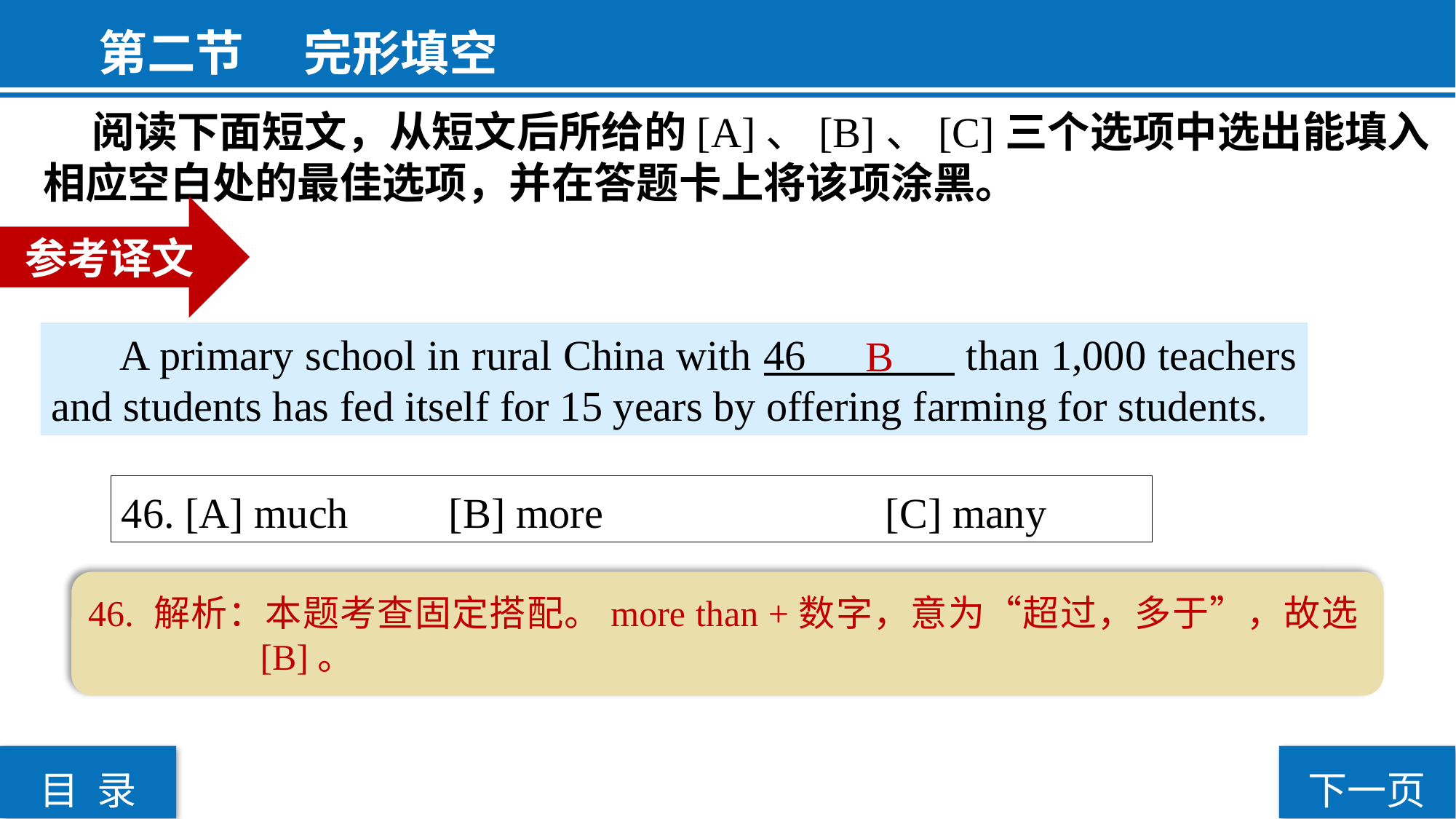

第二节  完形填空
    阅读下面短文，从短文后所给的[A]、[B]、[C]三个选项中选出能填入相应空白处的最佳选项，并在答题卡上将该项涂黑。
参考译文
      A primary school in rural China with 46              than 1,000 teachers and students has fed itself for 15 years by offering farming for students.
 B
46. [A] much 	[B] more 			[C] many
46. 解析：本题考查固定搭配。more than +数字，意为“超过，多于”，故选[B]。